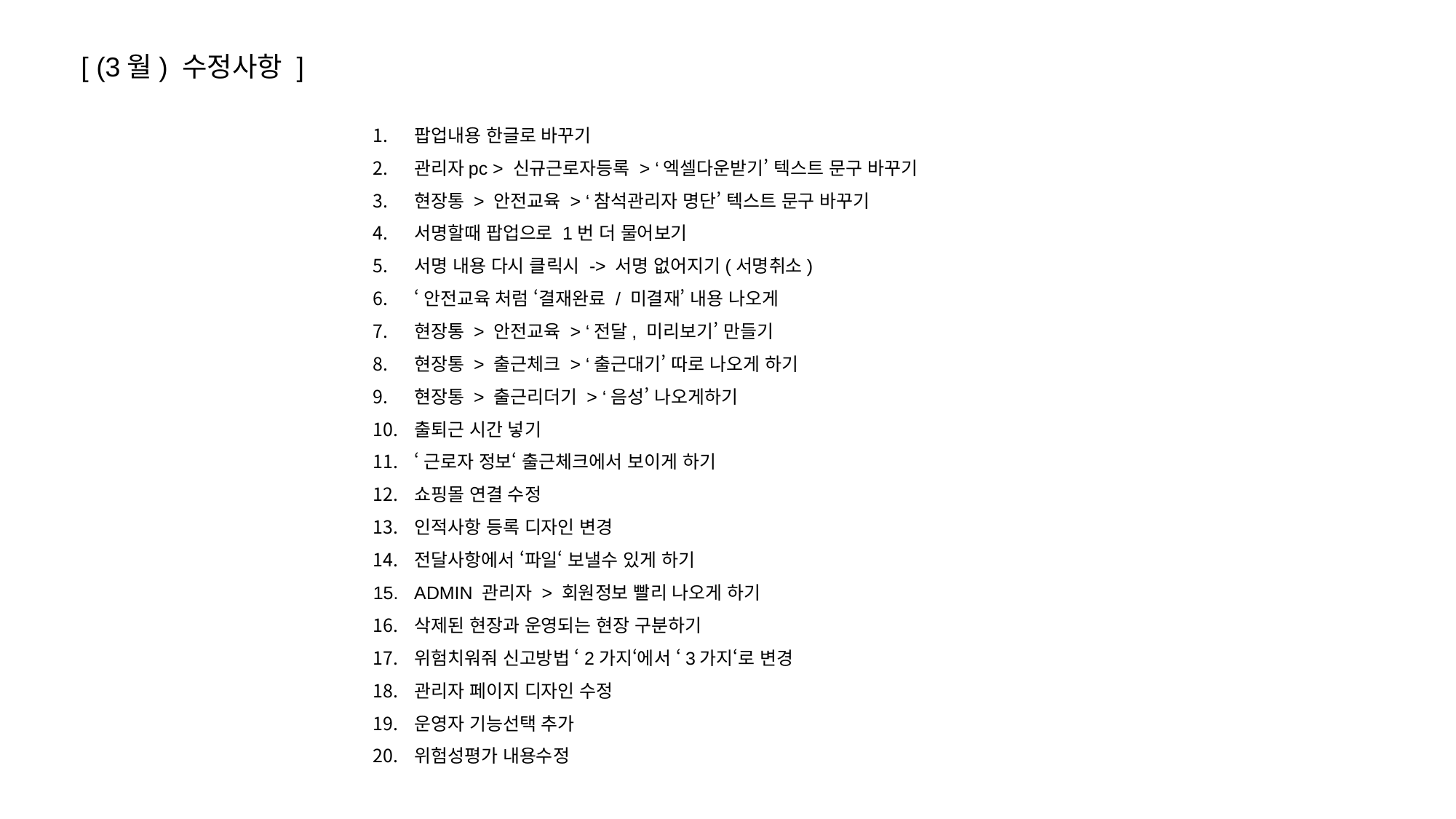

[ (3월) 수정사항 ]
팝업내용 한글로 바꾸기
관리자pc > 신규근로자등록 > ‘엑셀다운받기’ 텍스트 문구 바꾸기
현장통 > 안전교육 > ‘참석관리자 명단’ 텍스트 문구 바꾸기
서명할때 팝업으로 1번 더 물어보기
서명 내용 다시 클릭시 -> 서명 없어지기(서명취소)
‘안전교육 처럼 ‘결재완료 / 미결재’ 내용 나오게
현장통 > 안전교육 > ‘전달, 미리보기’ 만들기
현장통 > 출근체크 > ‘출근대기’ 따로 나오게 하기
현장통 > 출근리더기 > ‘음성’ 나오게하기
출퇴근 시간 넣기
‘근로자 정보‘ 출근체크에서 보이게 하기
쇼핑몰 연결 수정
인적사항 등록 디자인 변경
전달사항에서 ‘파일‘ 보낼수 있게 하기
ADMIN 관리자 > 회원정보 빨리 나오게 하기
삭제된 현장과 운영되는 현장 구분하기
위험치워줘 신고방법 ‘2가지‘에서 ‘3가지‘로 변경
관리자 페이지 디자인 수정
운영자 기능선택 추가
위험성평가 내용수정